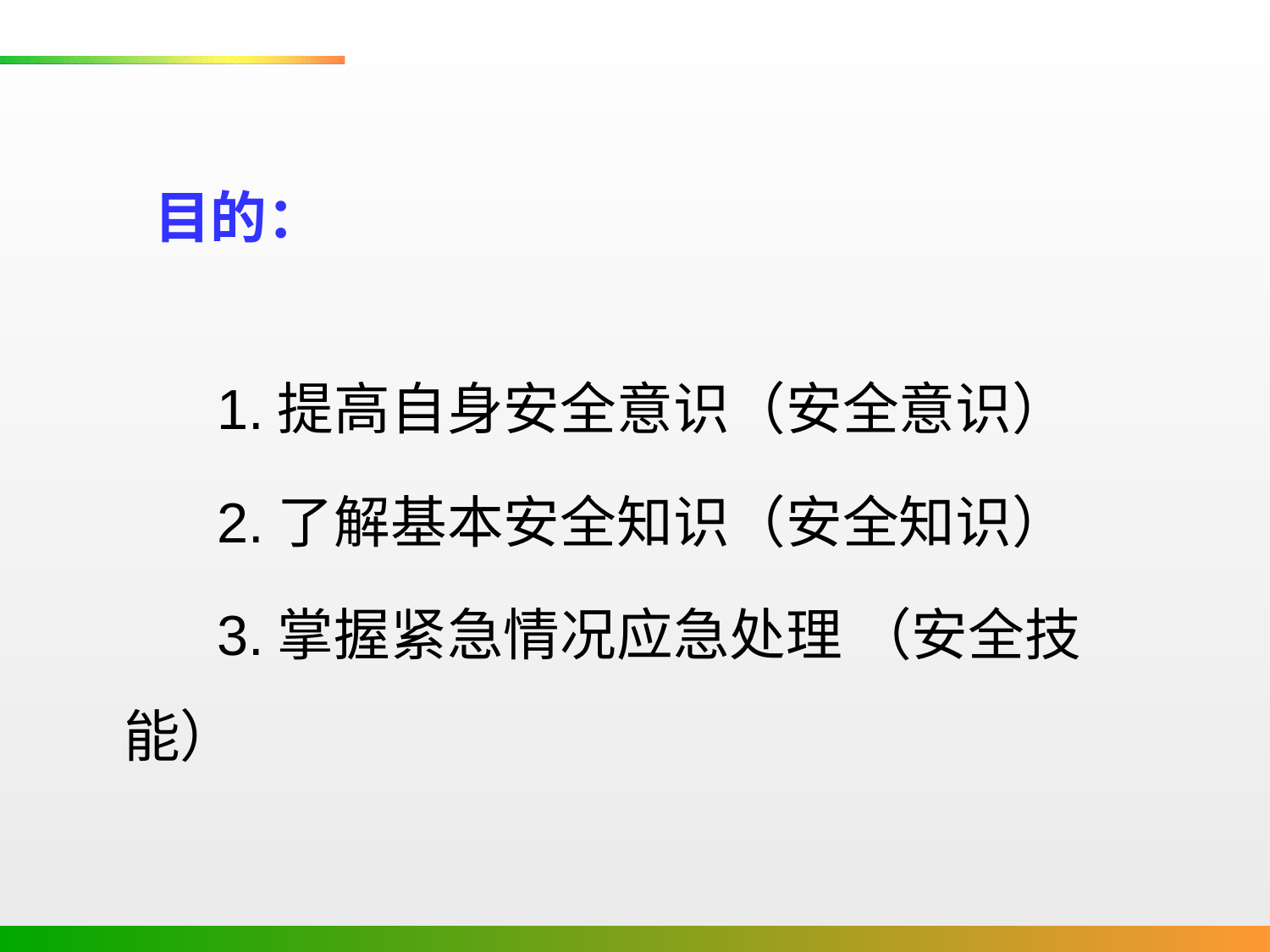

目的：

         1.提高自身安全意识（安全意识）
         2.了解基本安全知识（安全知识）
         3.掌握紧急情况应急处理 （安全技能）